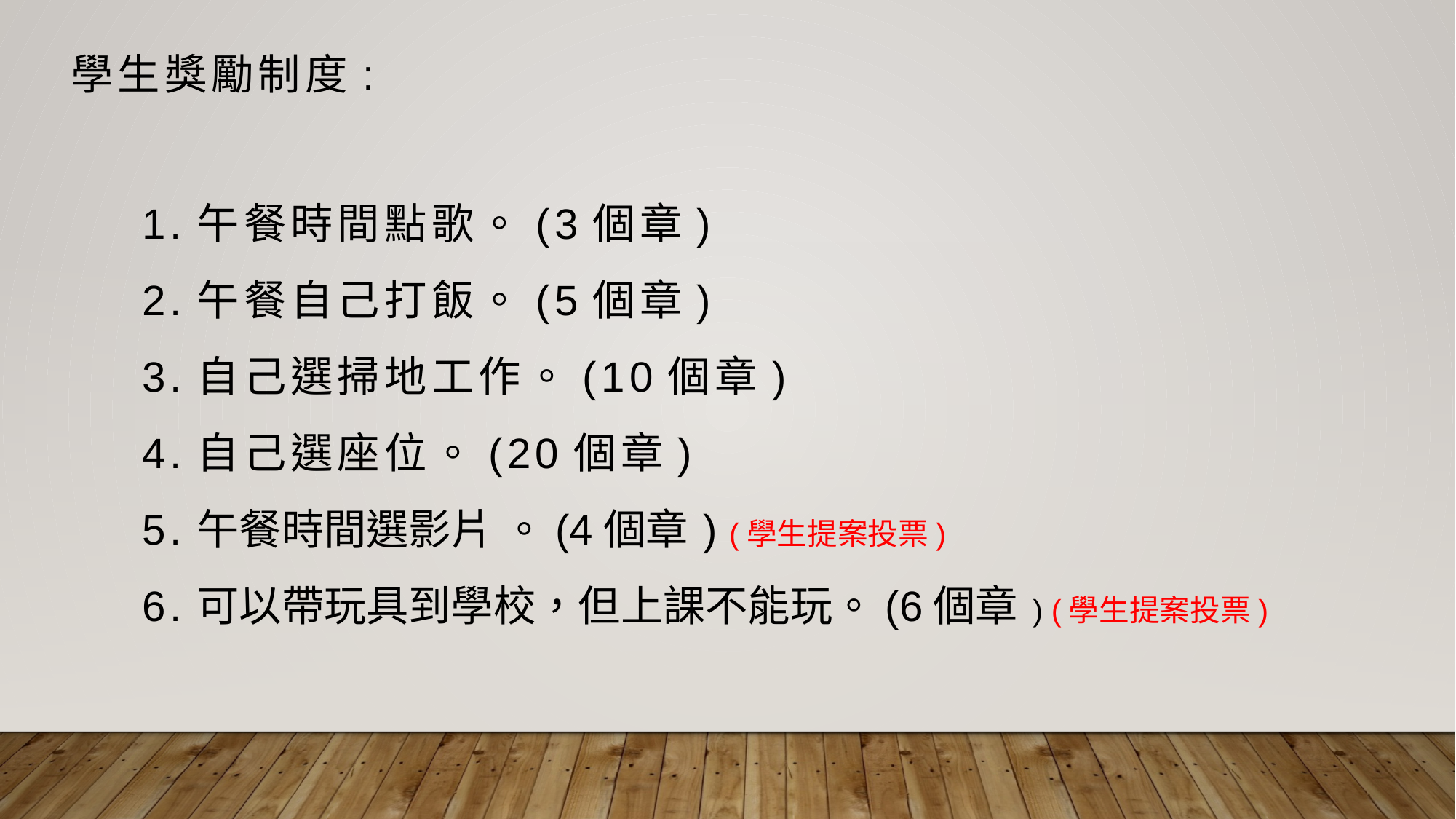

學生獎勵制度:
1.午餐時間點歌。(3個章)
2.午餐自己打飯。(5個章)
3.自己選掃地工作。(10個章)
4.自己選座位。(20個章)
5.午餐時間選影片 。(4個章) (學生提案投票)
6.可以帶玩具到學校，但上課不能玩。(6個章) (學生提案投票)